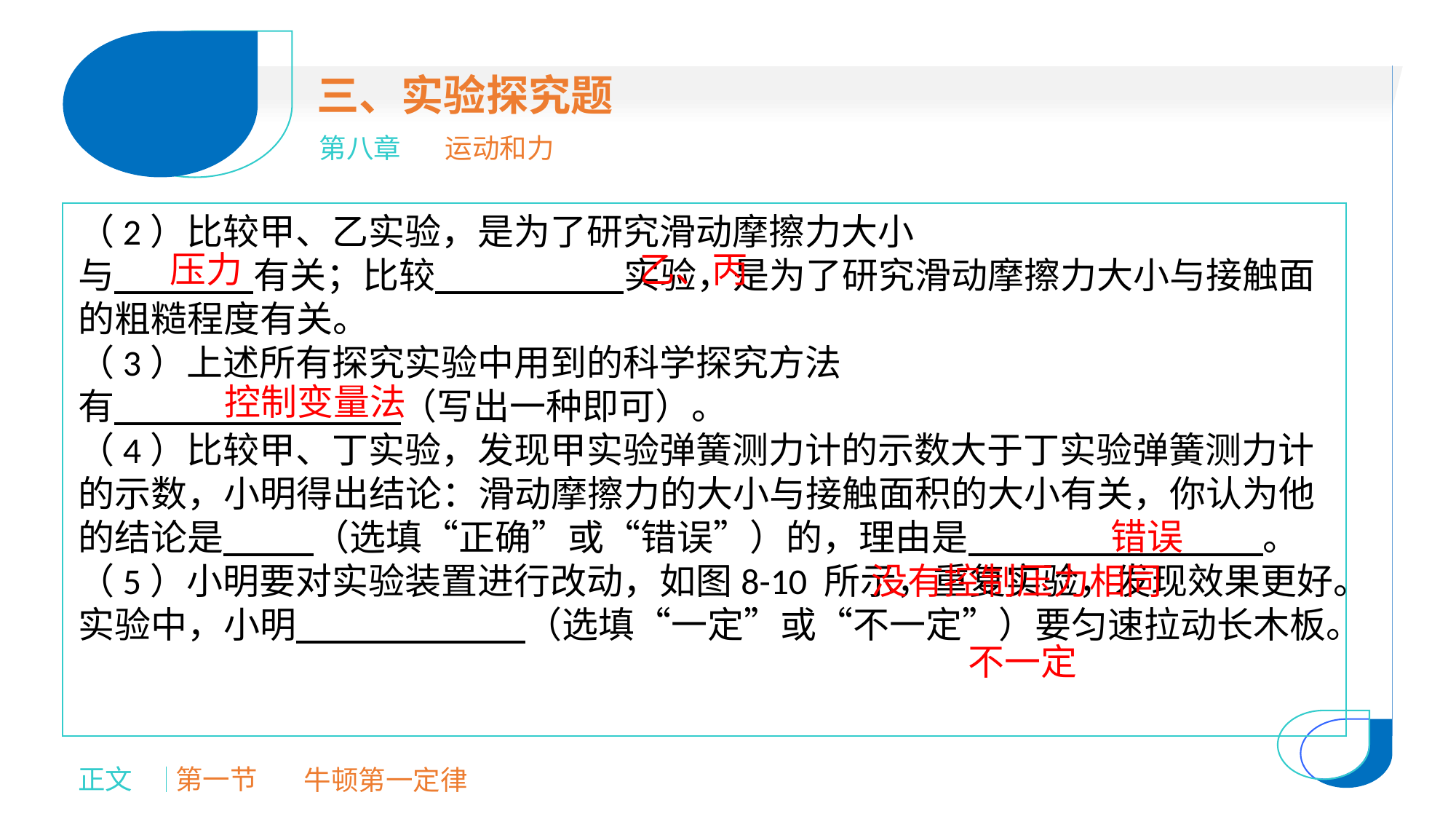

三、实验探究题

第八章
运动和力

（2）比较甲、乙实验，是为了研究滑动摩擦力大小
与                 有关；比较                       实验，是为了研究滑动摩擦力大小与接触面的粗糙程度有关。
（3）上述所有探究实验中用到的科学探究方法
有                                   （写出一种即可）。
（4）比较甲、丁实验，发现甲实验弹簧测力计的示数大于丁实验弹簧测力计的示数，小明得出结论：滑动摩擦力的大小与接触面积的大小有关，你认为他的结论是           （选填“正确”或“错误”）的，理由是                                    。
（5）小明要对实验装置进行改动，如图8-10 所示，重复实验，发现效果更好。实验中，小明                            （选填“一定”或“不一定”）要匀速拉动长木板。
压力
乙、丙
控制变量法
错误
没有控制压力相同
不一定

正文
第一节
牛顿第一定律